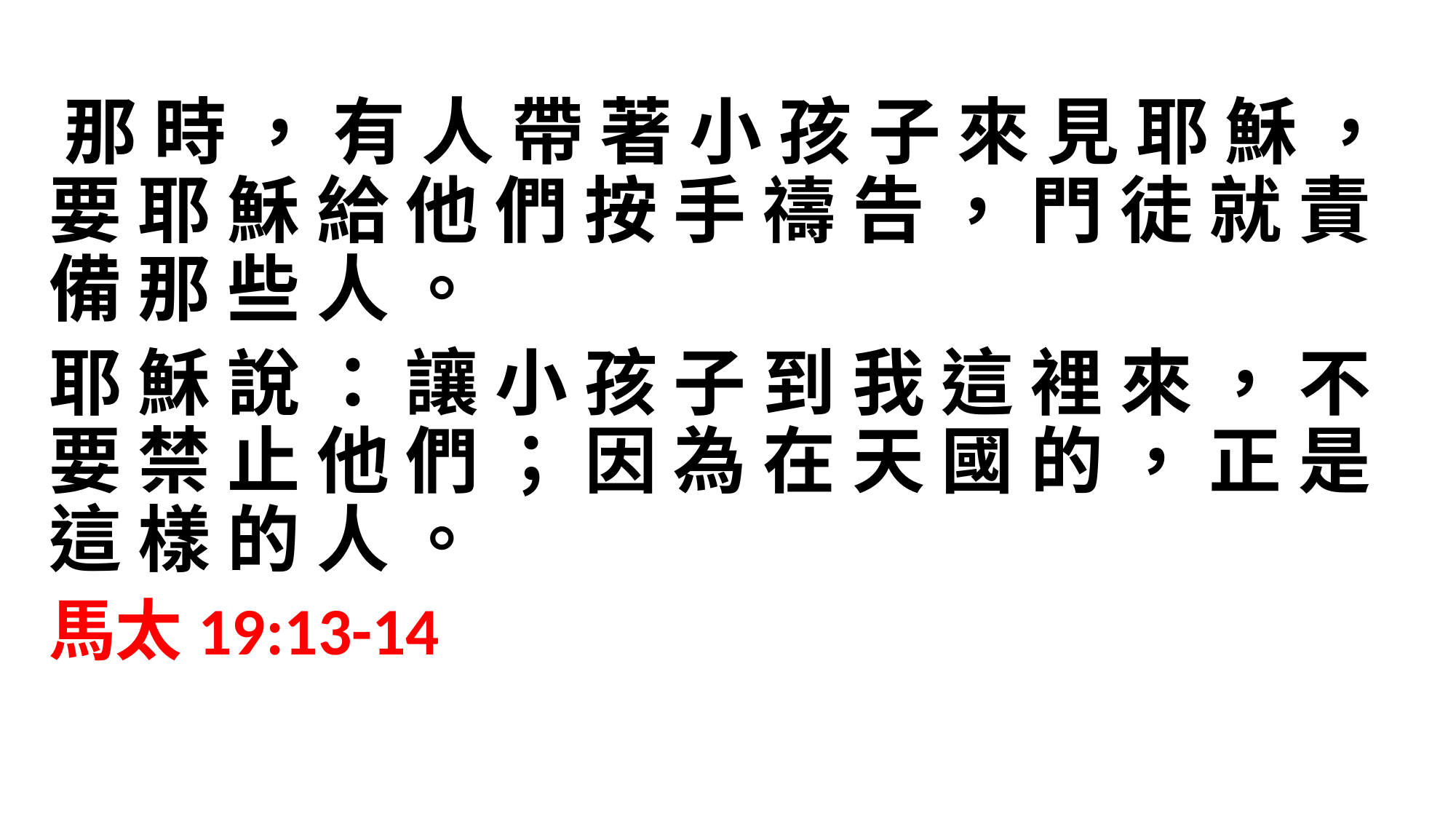

#
 那 時 ， 有 人 帶 著 小 孩 子 來 見 耶 穌 ， 要 耶 穌 給 他 們 按 手 禱 告 ， 門 徒 就 責 備 那 些 人 。
耶 穌 說 ： 讓 小 孩 子 到 我 這 裡 來 ， 不 要 禁 止 他 們 ； 因 為 在 天 國 的 ， 正 是 這 樣 的 人 。
馬太19:13-14